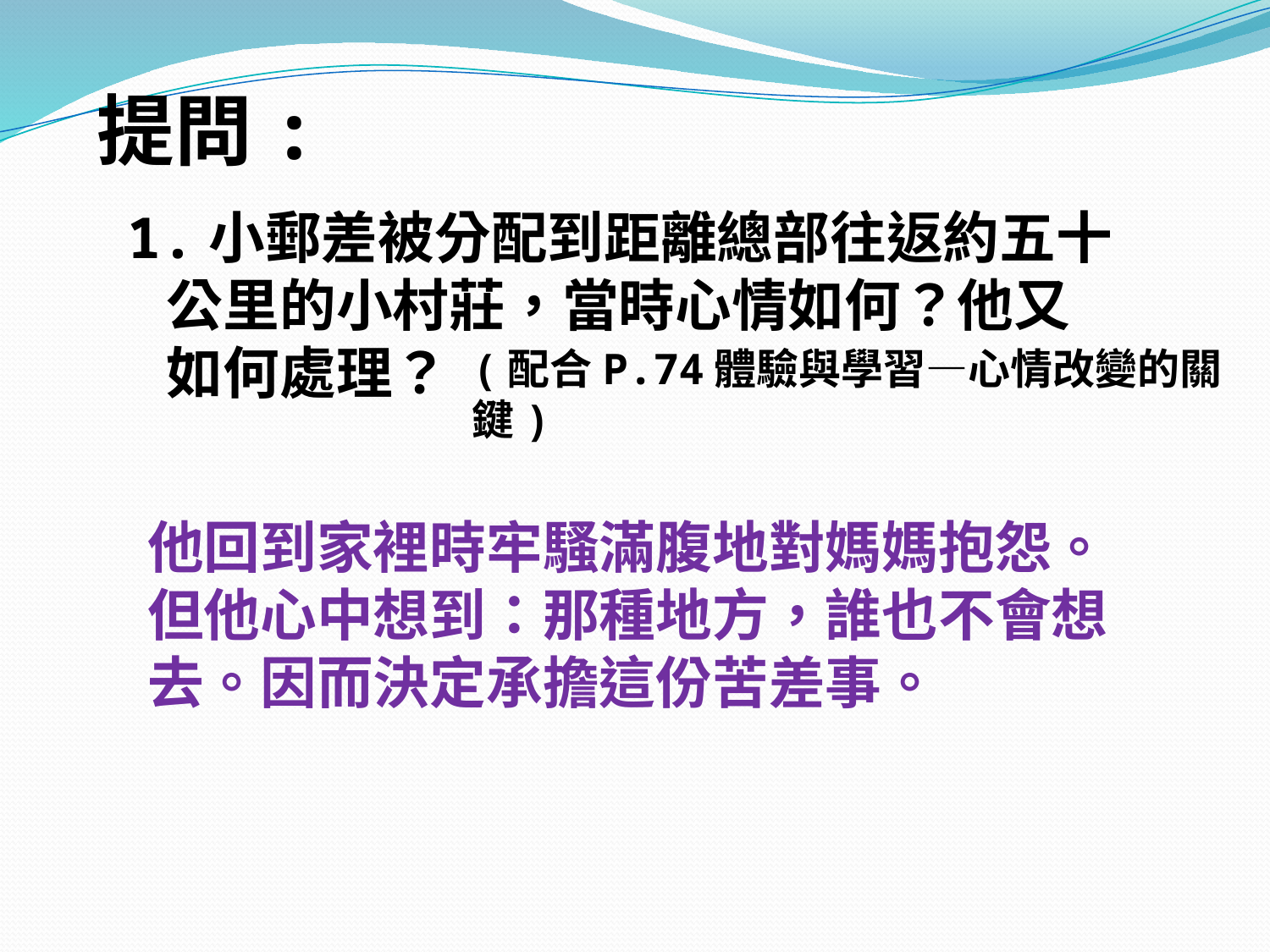

提問:
1.小郵差被分配到距離總部往返約五十
  公里的小村莊，當時心情如何？他又
  如何處理？
(配合P.74體驗與學習—心情改變的關鍵)
他回到家裡時牢騷滿腹地對媽媽抱怨。
但他心中想到：那種地方，誰也不會想去。因而決定承擔這份苦差事。